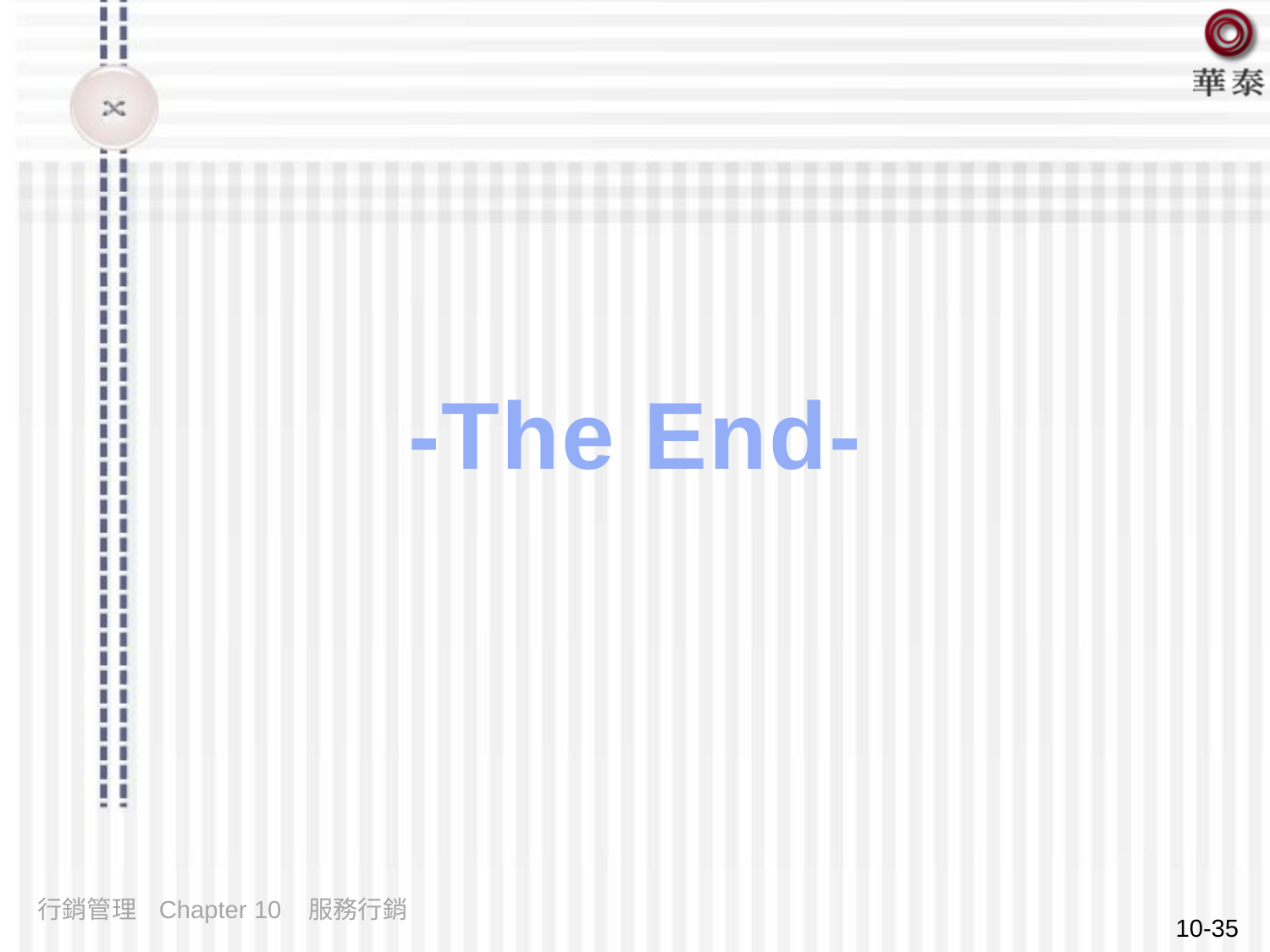

# -The End-

行銷管理   Chapter 10   服務行銷
10-35